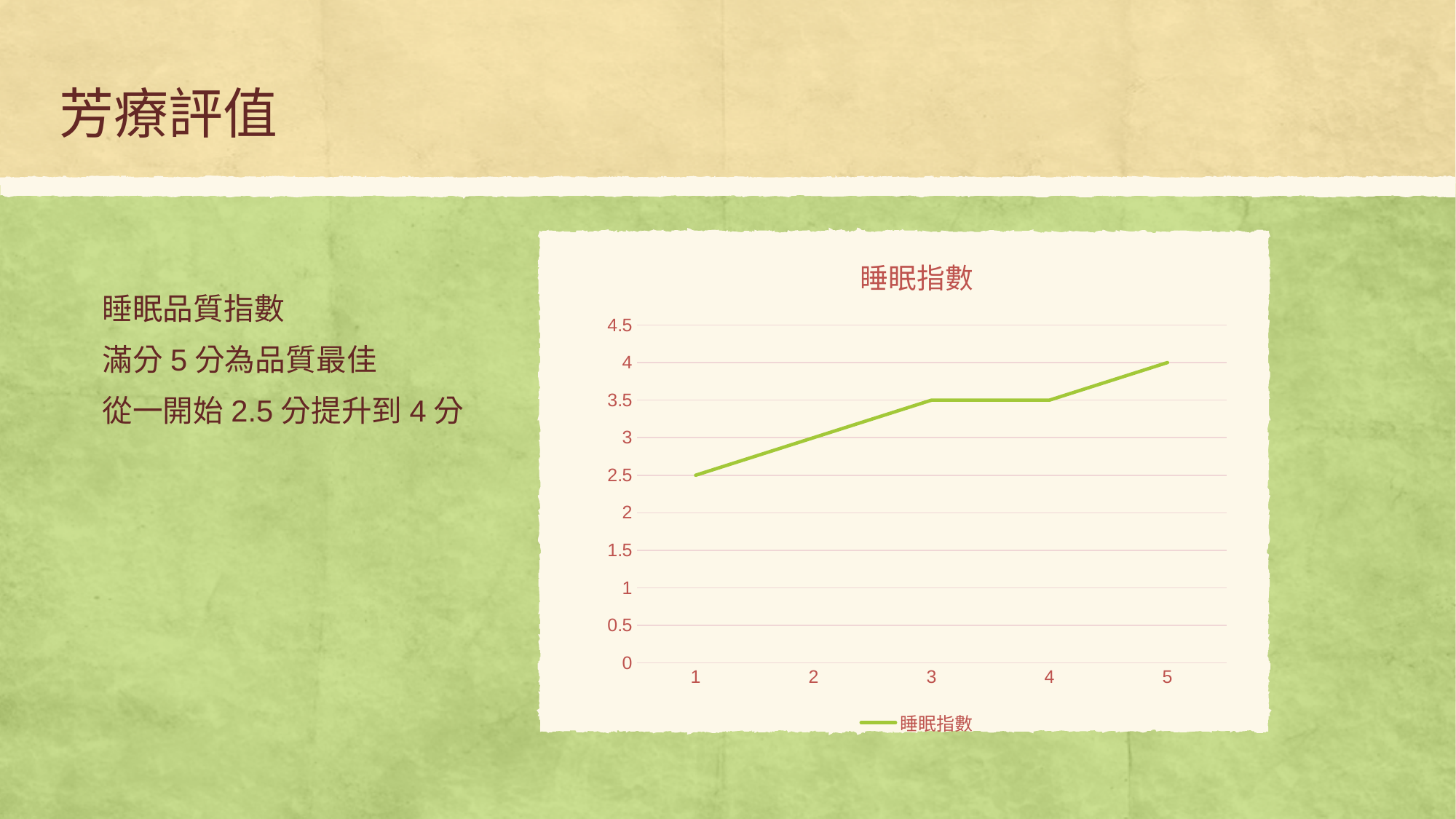

# 芳療評值

### Chart:

| Category | 睡眠指數 |
|---|---|
| 1 | 2.5 |
| 2 | 3.0 |
| 3 | 3.5 |
| 4 | 3.5 |
| 5 | 4.0 |
睡眠品質指數
滿分5分為品質最佳
從一開始2.5分提升到4分